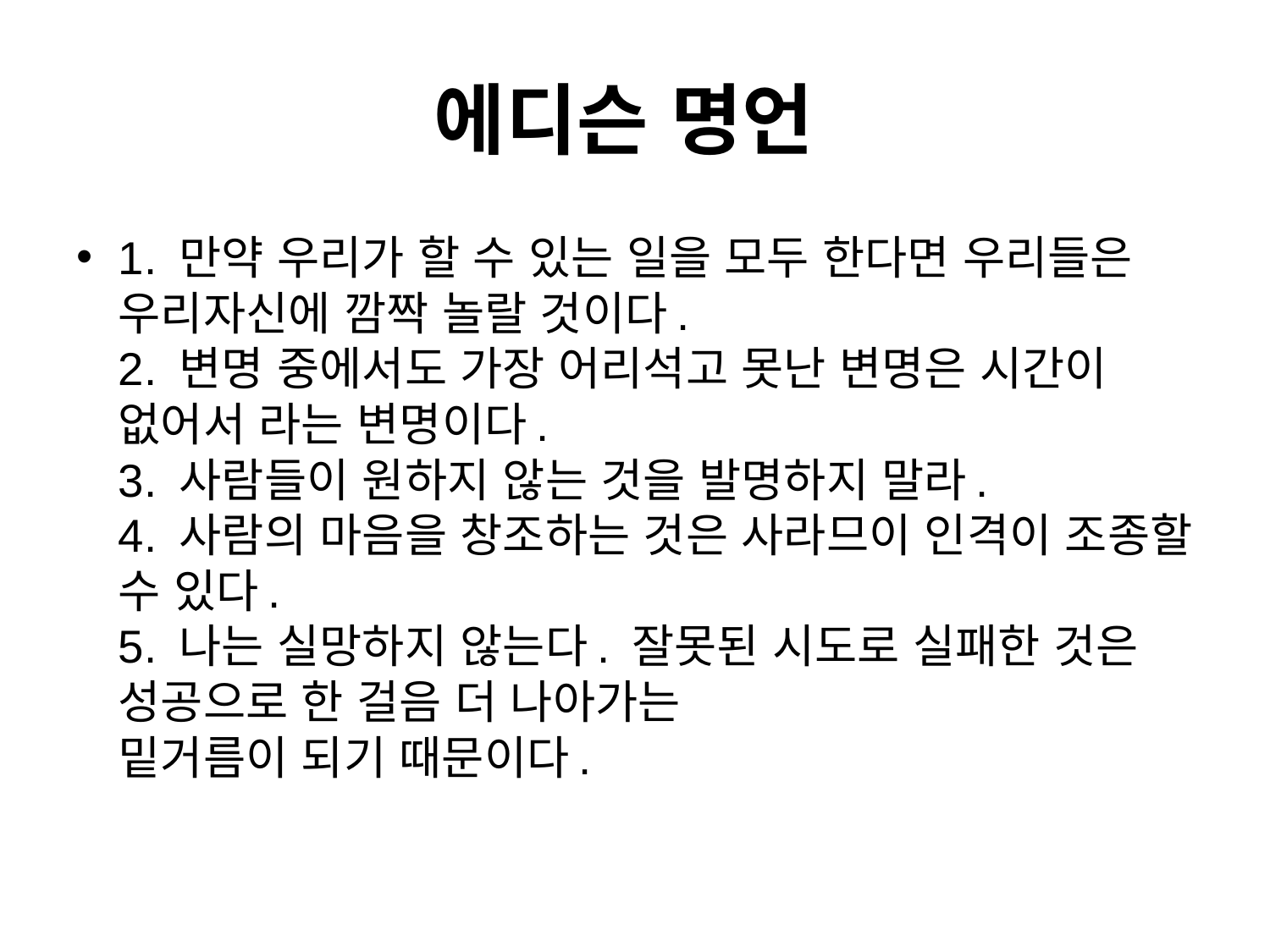

# 에디슨 명언
1. 만약 우리가 할 수 있는 일을 모두 한다면 우리들은 우리자신에 깜짝 놀랄 것이다.
2. 변명 중에서도 가장 어리석고 못난 변명은 시간이 없어서 라는 변명이다.
3. 사람들이 원하지 않는 것을 발명하지 말라.
4. 사람의 마음을 창조하는 것은 사라므이 인격이 조종할 수 있다.
5. 나는 실망하지 않는다. 잘못된 시도로 실패한 것은 성공으로 한 걸음 더 나아가는
밑거름이 되기 때문이다.